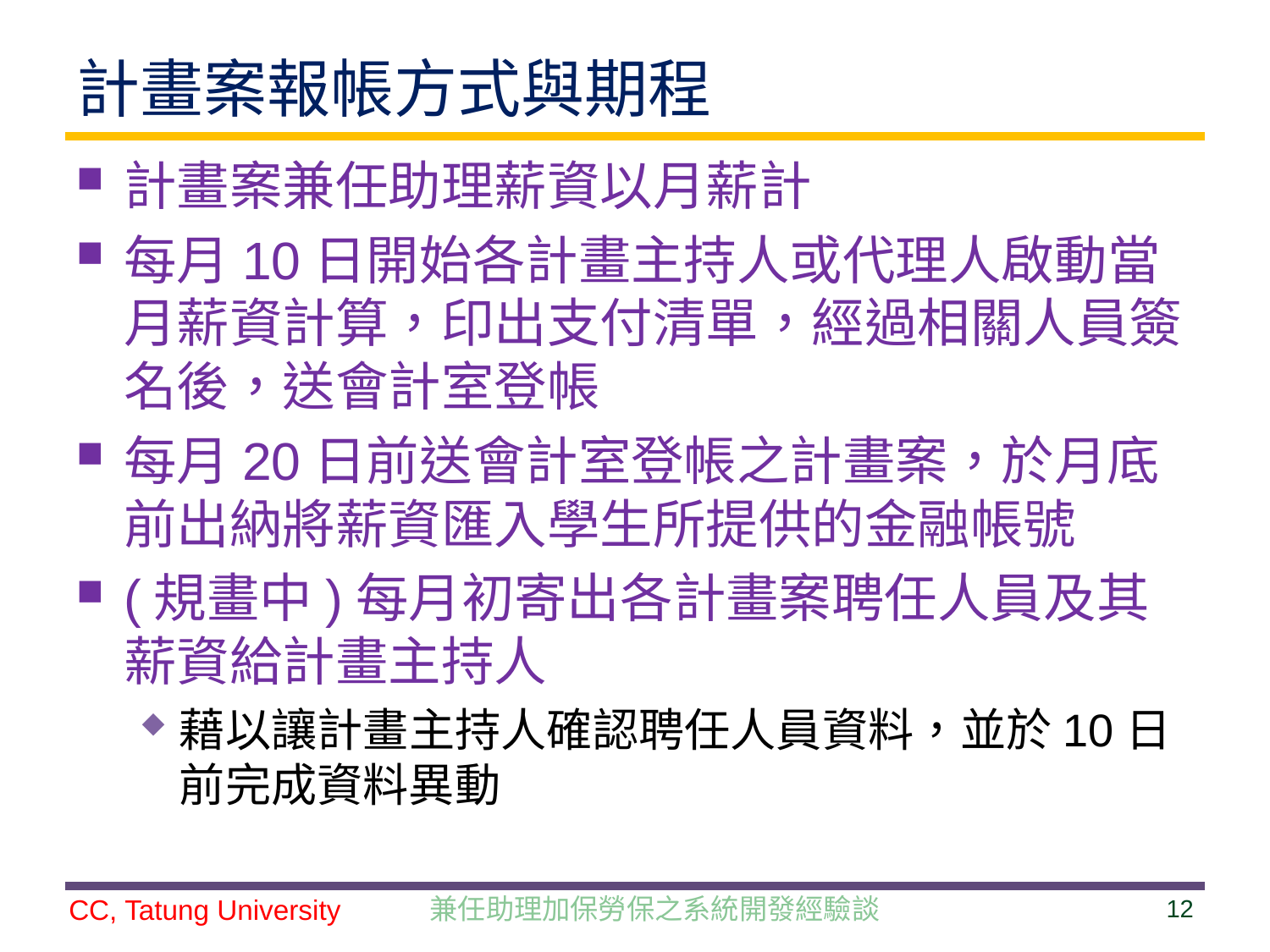

# 計畫案報帳方式與期程
計畫案兼任助理薪資以月薪計
每月10日開始各計畫主持人或代理人啟動當月薪資計算，印出支付清單，經過相關人員簽名後，送會計室登帳
每月20日前送會計室登帳之計畫案，於月底前出納將薪資匯入學生所提供的金融帳號
(規畫中)每月初寄出各計畫案聘任人員及其薪資給計畫主持人
藉以讓計畫主持人確認聘任人員資料，並於10日前完成資料異動
兼任助理加保勞保之系統開發經驗談
12